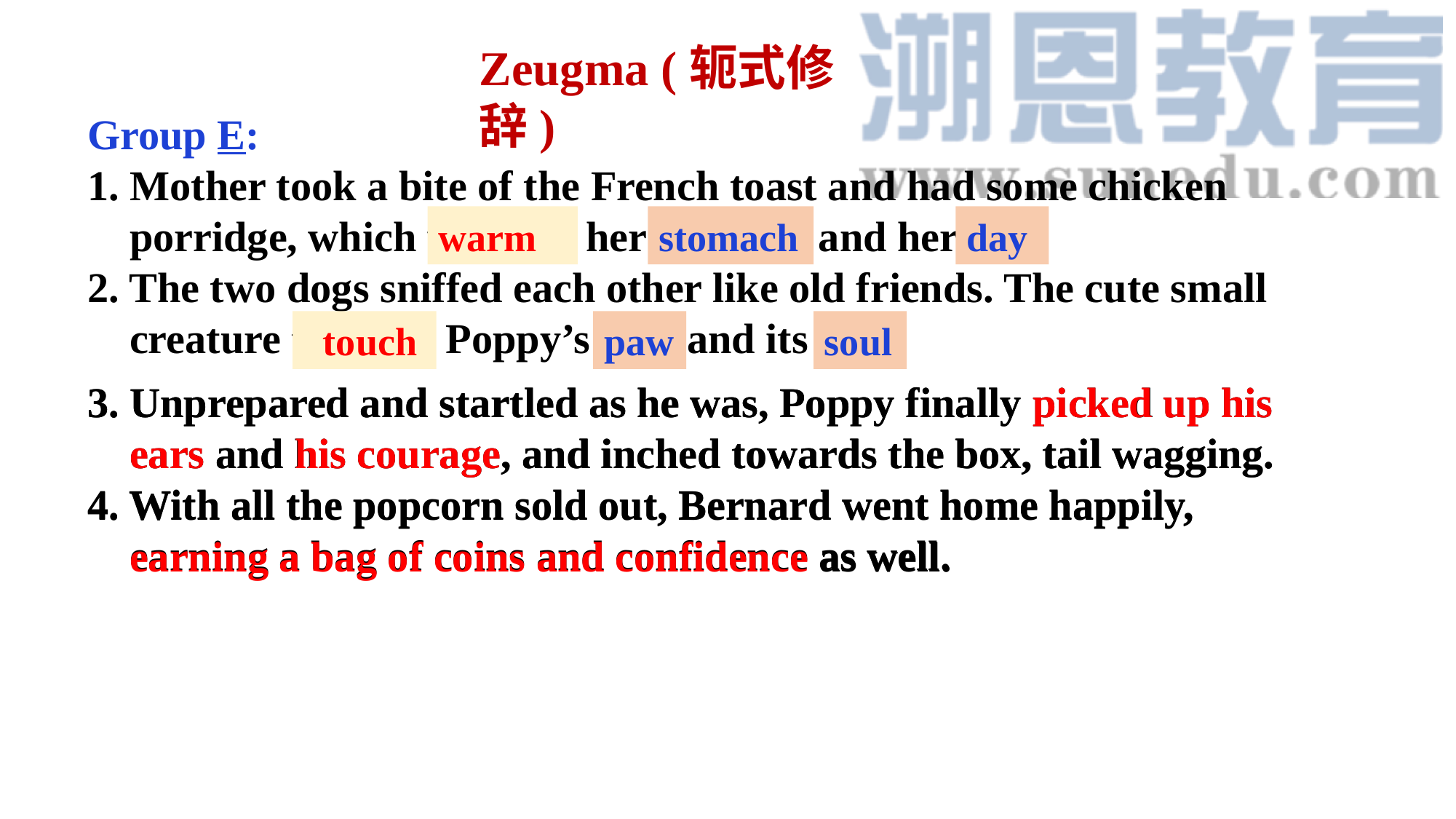

Zeugma (轭式修辞)
Group E:
1. Mother took a bite of the French toast and had some chicken
    porridge, which warmed her stomach and her day.
2. The two dogs sniffed each other like old friends. The cute small
    creature touched Poppy’s paw and its soul.
warm
stomach
day
  touch
paw
soul
3. Unprepared and startled as he was, Poppy finally picked up his
    ears and his courage, and inched towards the box, tail wagging.
4. With all the popcorn sold out, Bernard went home happily,
    earning a bag of coins and confidence as well.
3. Unprepared and startled as he was, Poppy finally picked up his
    ears and his courage, and inched towards the box, tail wagging.
4. With all the popcorn sold out, Bernard went home happily,
    earning a bag of coins and confidence as well.